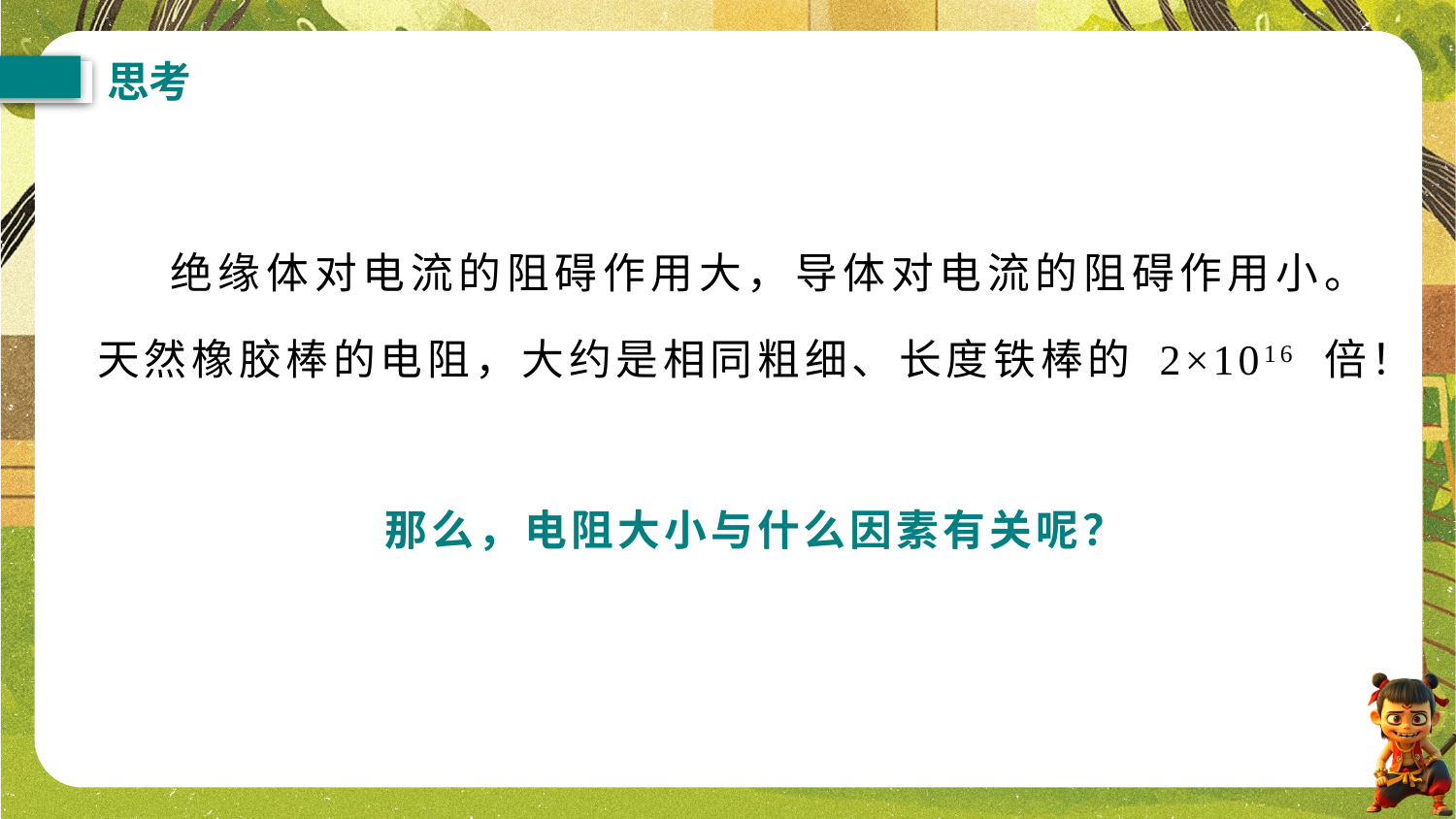

思考

绝缘体对电流的阻碍作用大，导体对电流的阻碍作用小。天然橡胶棒的电阻，大约是相同粗细、长度铁棒的 2×1016 倍！
那么，电阻大小与什么因素有关呢？